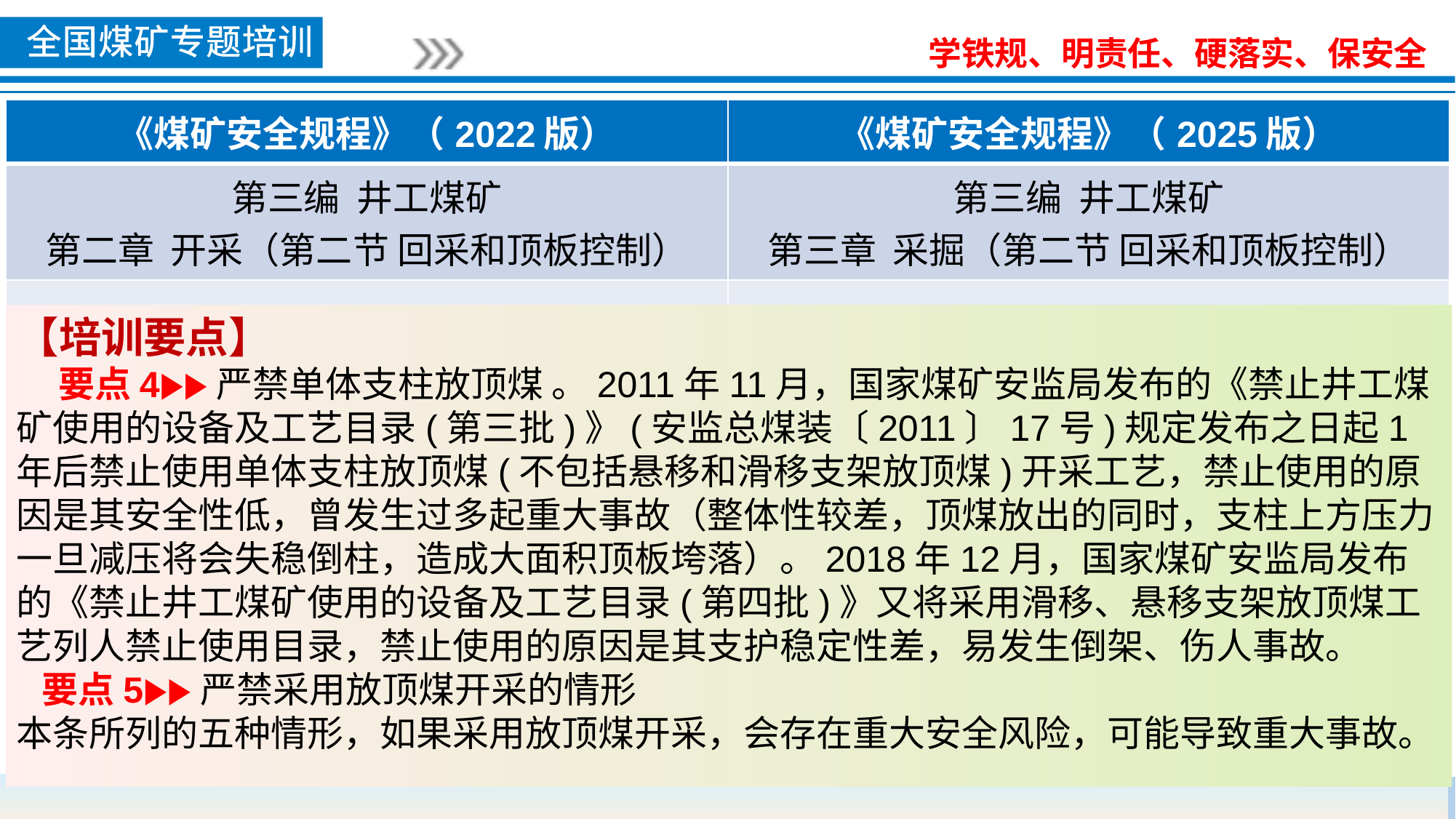

| 《煤矿安全规程》（2022版） | 《煤矿安全规程》（2025版） |
| --- | --- |
| 第三编 井工煤矿 第二章 开采（第二节 回采和顶板控制） | 第三编 井工煤矿 第三章 采掘（第二节 回采和顶板控制） |
| 第一百一十五条 采用放顶煤开采时，必须遵守下列规定： 有下列情形之一的，严禁采用放顶煤开采： （四）放顶煤开采后有可能与地表水、老窑积水和强含水层导通的。（五）放顶煤开采后有可能沟通火区的。 | 第一百三十条 采用放顶煤开采时，必须遵守下列规定: 有下列情形之一的，严禁采用放顶煤开采: (四)放顶煤开采后有可能与地表水、老窑积水和强含水层导通，且水患威胁未消除的。 (五)放顶煤开采后有可能沟通火区的。 |
【培训要点】
    要点4▶▶严禁单体支柱放顶煤 。2011年11月，国家煤矿安监局发布的《禁止井工煤矿使用的设备及工艺目录(第三批)》(安监总煤装〔2011〕17号)规定发布之日起1年后禁止使用单体支柱放顶煤(不包括悬移和滑移支架放顶煤)开采工艺，禁止使用的原因是其安全性低，曾发生过多起重大事故（整体性较差，顶煤放出的同时，支柱上方压力一旦减压将会失稳倒柱，造成大面积顶板垮落）。2018年12月，国家煤矿安监局发布的《禁止井工煤矿使用的设备及工艺目录(第四批)》又将采用滑移、悬移支架放顶煤工艺列人禁止使用目录，禁止使用的原因是其支护稳定性差，易发生倒架、伤人事故。
  要点5▶▶严禁采用放顶煤开采的情形
本条所列的五种情形，如果采用放顶煤开采，会存在重大安全风险，可能导致重大事故。